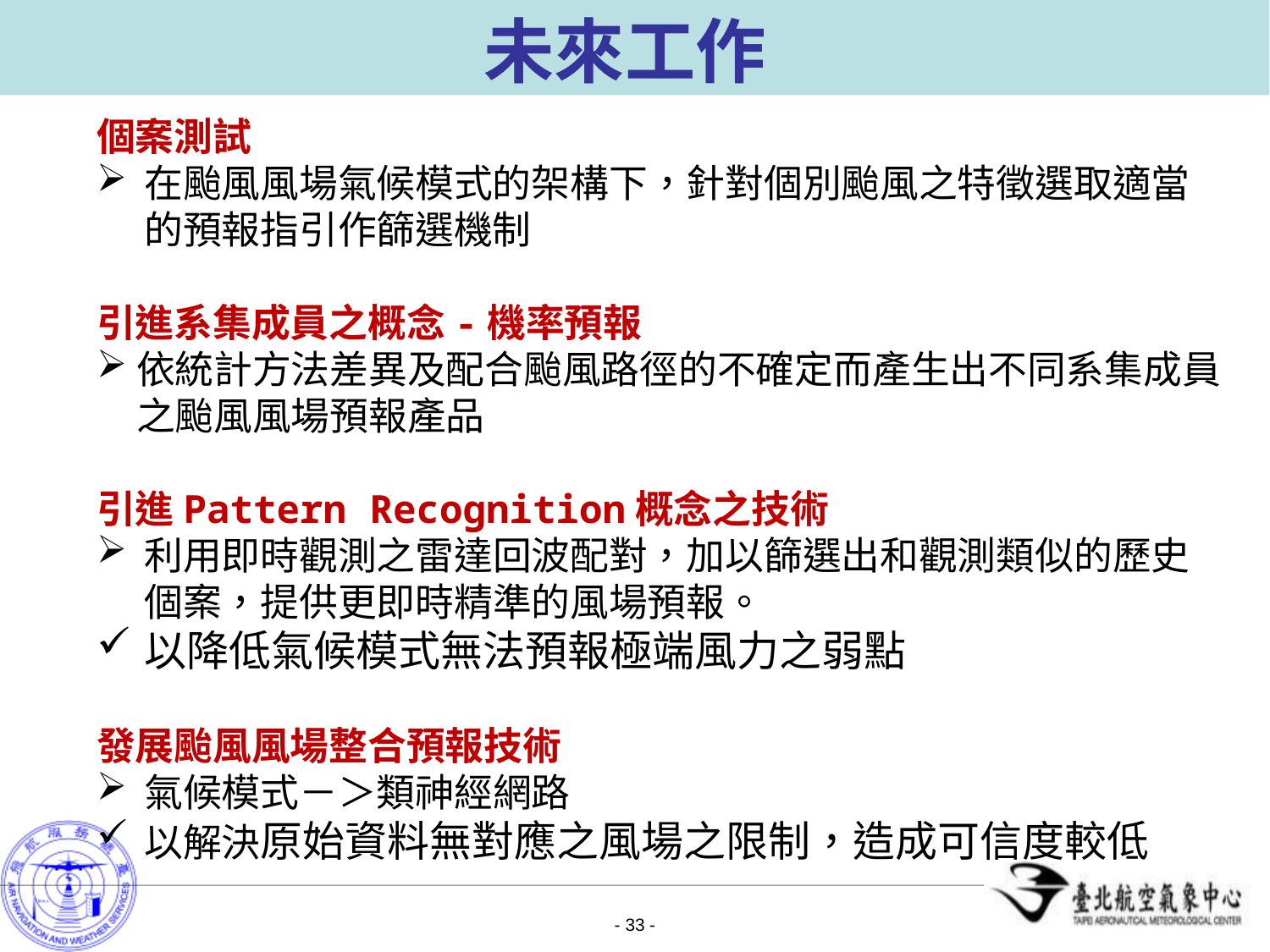

未來工作
個案測試
在颱風風場氣候模式的架構下，針對個別颱風之特徵選取適當的預報指引作篩選機制

引進系集成員之概念-機率預報
依統計方法差異及配合颱風路徑的不確定而產生出不同系集成員之颱風風場預報產品

引進Pattern Recognition概念之技術
利用即時觀測之雷達回波配對，加以篩選出和觀測類似的歷史個案，提供更即時精準的風場預報。
以降低氣候模式無法預報極端風力之弱點

發展颱風風場整合預報技術
氣候模式－＞類神經網路
以解決原始資料無對應之風場之限制，造成可信度較低